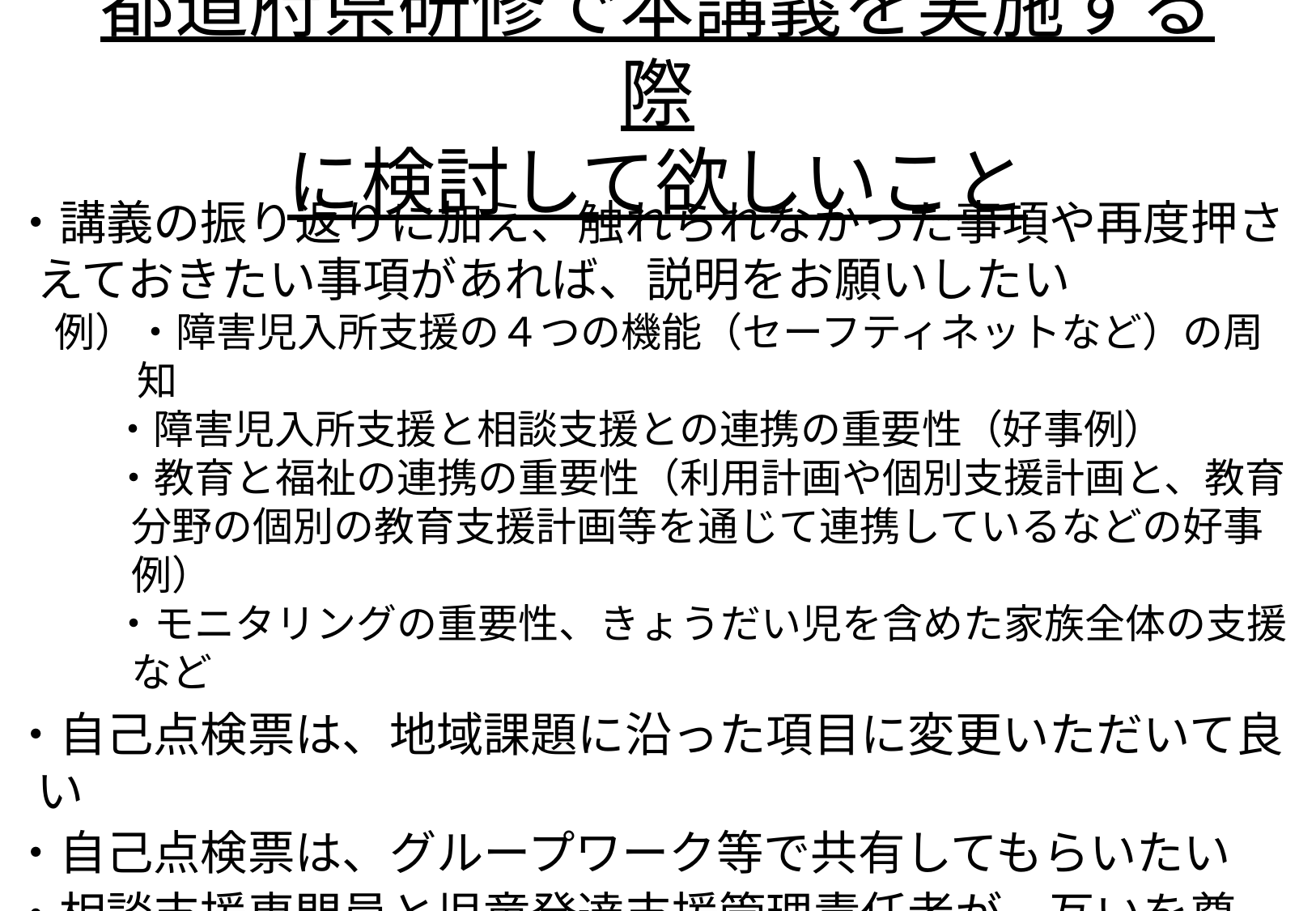

# 都道府県研修で本講義を実施する際 に検討して欲しいこと
・講義の振り返りに加え、触れられなかった事項や再度押さえておきたい事項があれば、説明をお願いしたい
例）・障害児入所支援の４つの機能（セーフティネットなど）の周知
・障害児入所支援と相談支援との連携の重要性（好事例）
・教育と福祉の連携の重要性（利用計画や個別支援計画と、教育分野の個別の教育支援計画等を通じて連携しているなどの好事例）
・モニタリングの重要性、きょうだい児を含めた家族全体の支援など
・自己点検票は、地域課題に沿った項目に変更いただいて良い
・自己点検票は、グループワーク等で共有してもらいたい
・相談支援専門員と児童発達支援管理責任者が、互いを尊敬・尊重して連携できるよう、ケアマネジメント・支援提供プロセスにおける現実的課題を確認し、解決に向けて前向きな話し合いができるようにしてほしい。